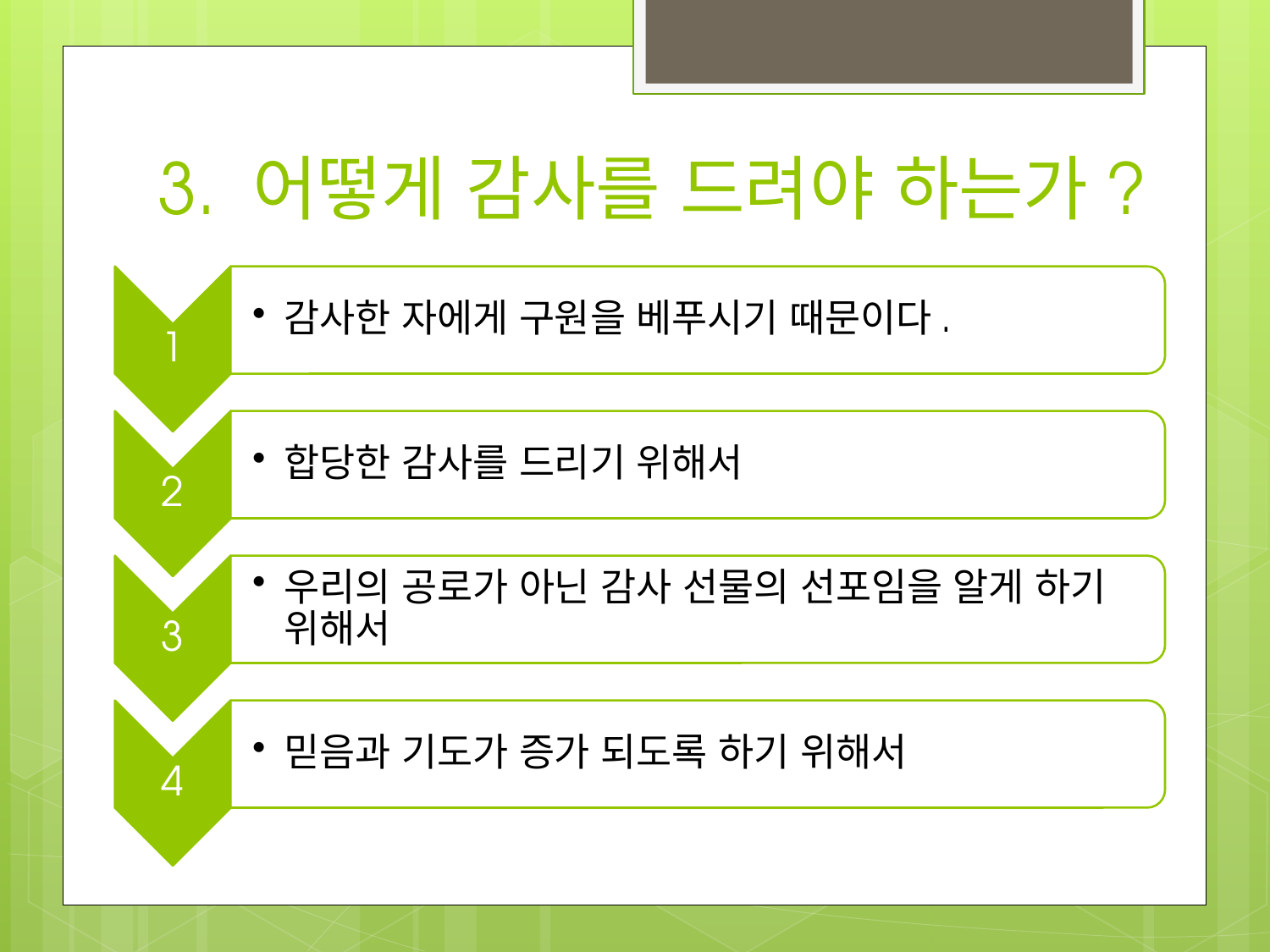

# 3. 어떻게 감사를 드려야 하는가?
1
감사한 자에게 구원을 베푸시기 때문이다.
2
합당한 감사를 드리기 위해서
3
우리의 공로가 아닌 감사 선물의 선포임을 알게 하기 위해서
4
믿음과 기도가 증가 되도록 하기 위해서